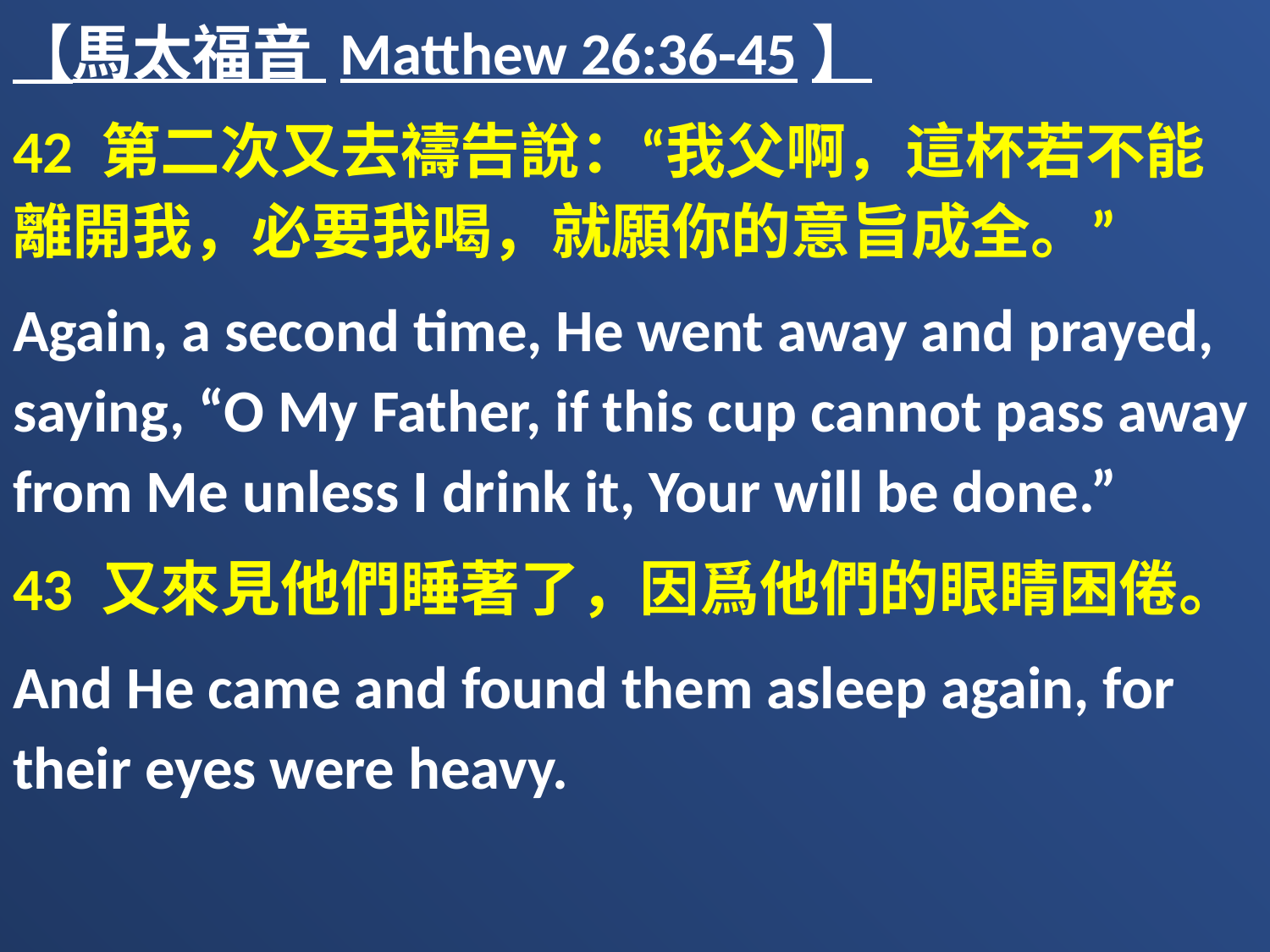

【馬太福音 Matthew 26:36-45】
42 第二次又去禱告說：“我父啊，這杯若不能離開我，必要我喝，就願你的意旨成全。”
Again, a second time, He went away and prayed, saying, “O My Father, if this cup cannot pass away from Me unless I drink it, Your will be done.”
43 又來見他們睡著了，因爲他們的眼睛困倦。
And He came and found them asleep again, for their eyes were heavy.